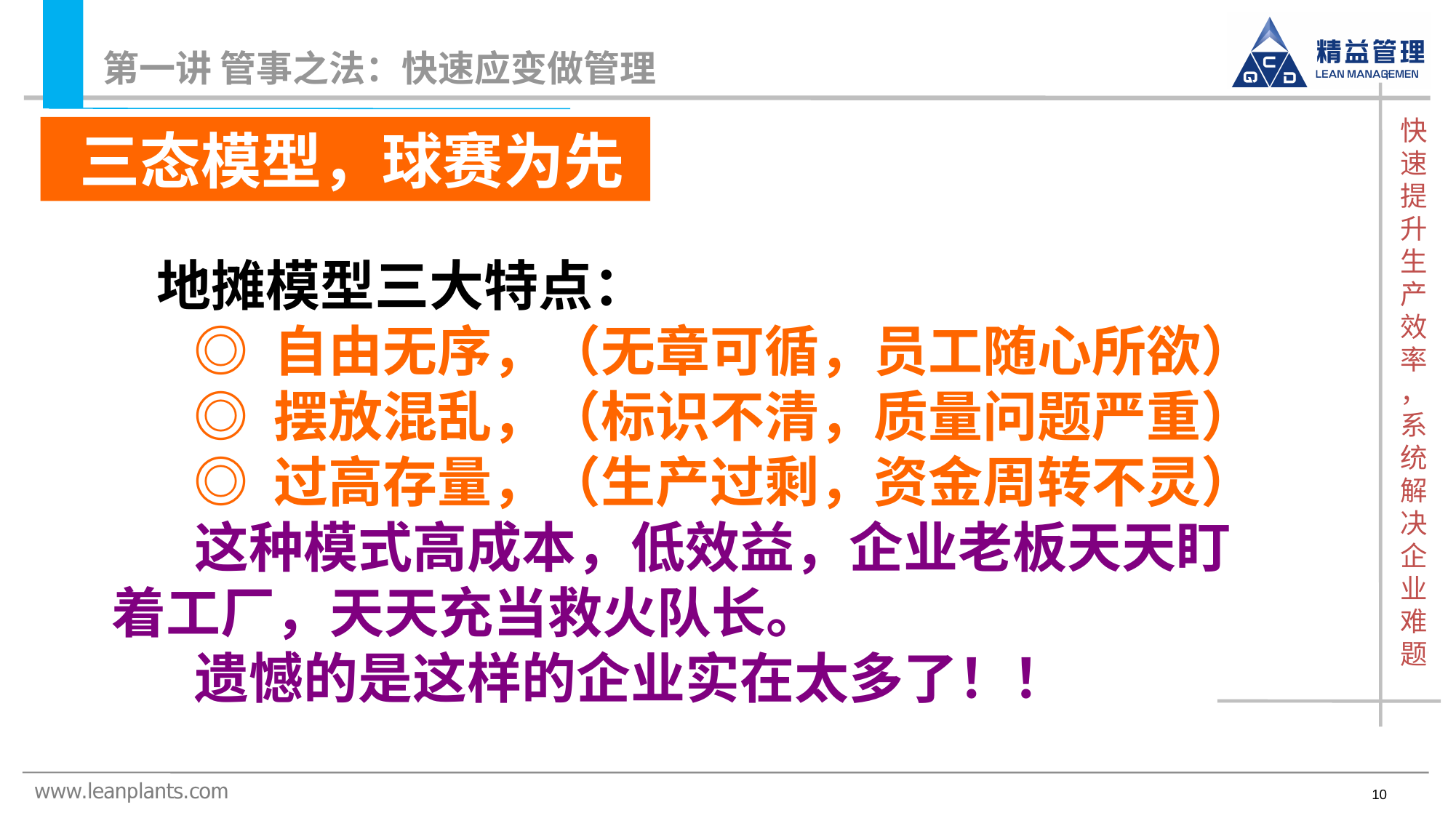

第一讲 管事之法：快速应变做管理

 三态模型，球赛为先
地摊模型三大特点：
   ◎ 自由无序，（无章可循，员工随心所欲）
   ◎ 摆放混乱，（标识不清，质量问题严重）
   ◎ 过高存量，（生产过剩，资金周转不灵）
  这种模式高成本，低效益，企业老板天天盯着工厂，天天充当救火队长。
  遗憾的是这样的企业实在太多了！！